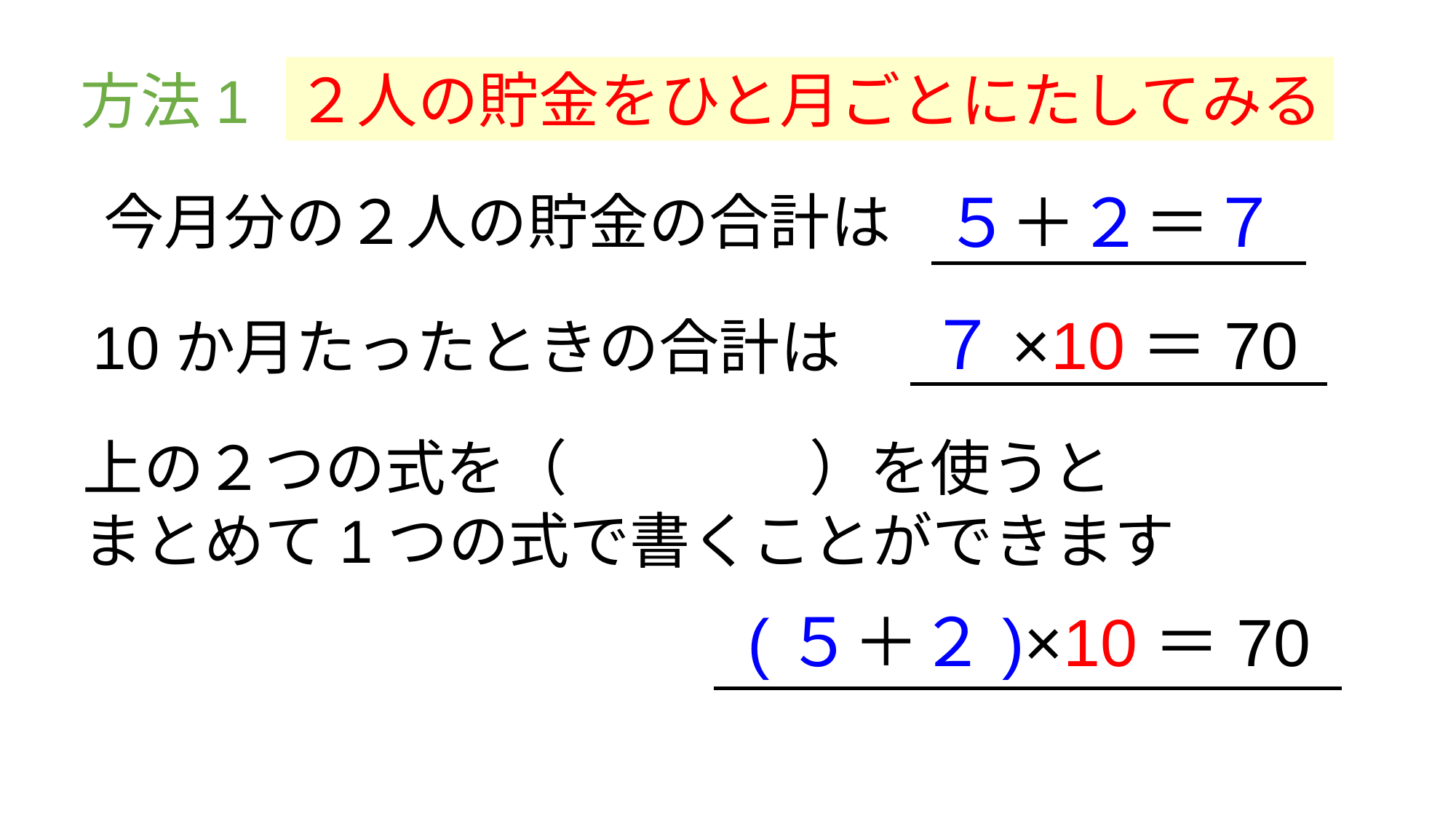

２人の貯金をひと月ごとにたしてみる
方法1
５＋２＝７
今月分の２人の貯金の合計は
７×10＝70
10か月たったときの合計は
上の２つの式を（　　　　）を使うと
まとめて1つの式で書くことができます
(５＋２)×10＝70